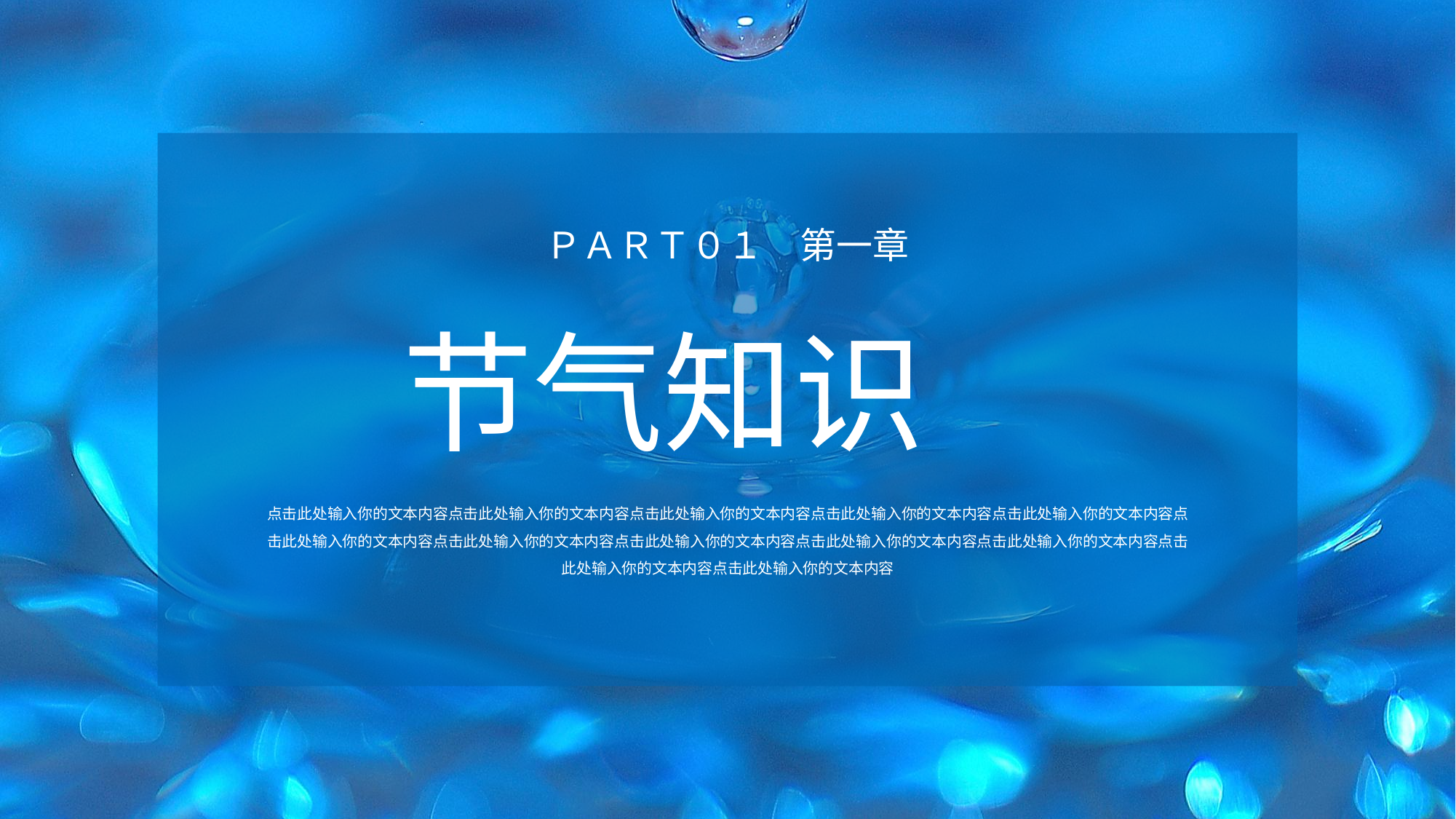

ＰＡＲＴ０１　第一章
节气知识
点击此处输入你的文本内容点击此处输入你的文本内容点击此处输入你的文本内容点击此处输入你的文本内容点击此处输入你的文本内容点击此处输入你的文本内容点击此处输入你的文本内容点击此处输入你的文本内容点击此处输入你的文本内容点击此处输入你的文本内容点击此处输入你的文本内容点击此处输入你的文本内容